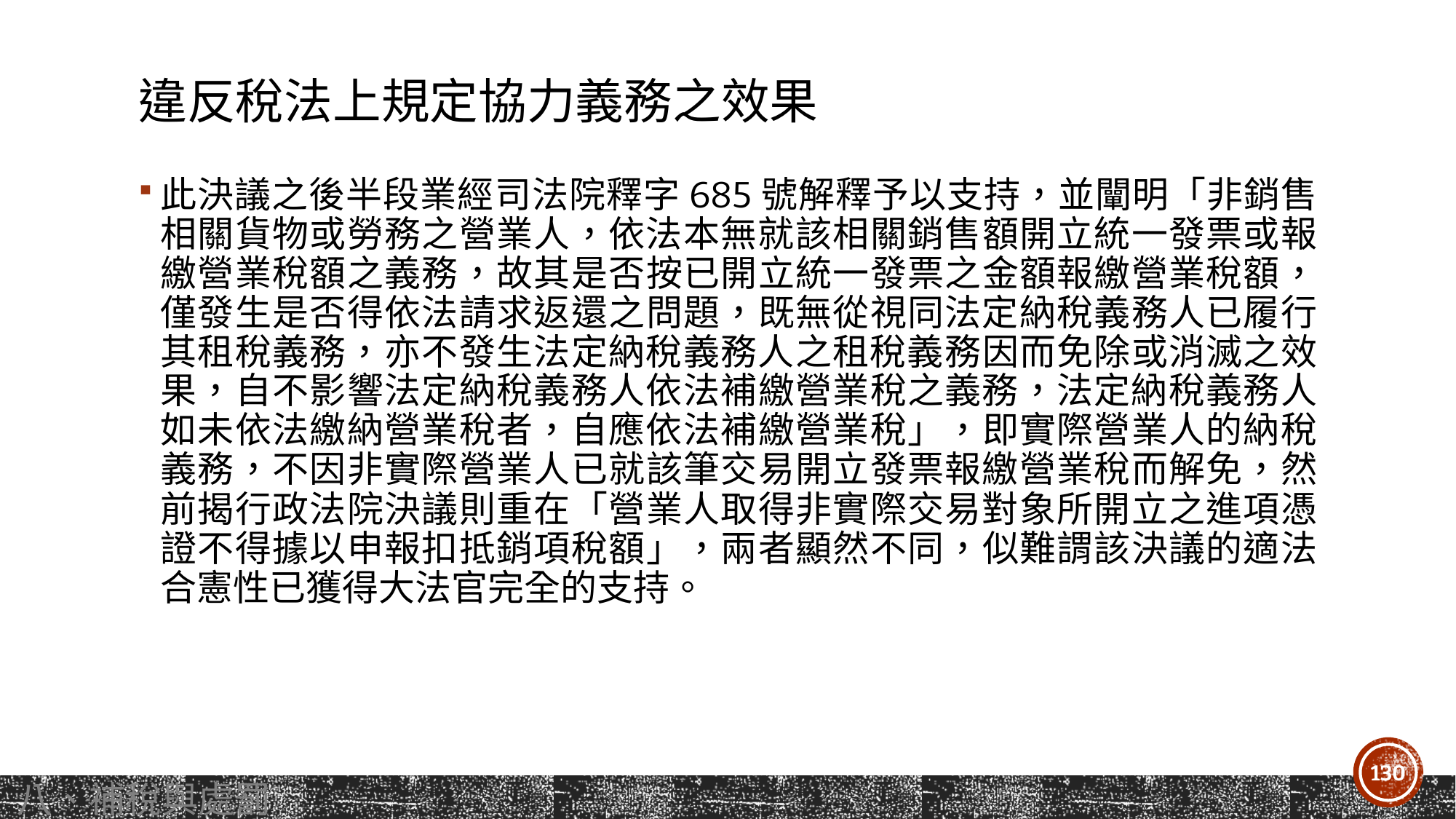

# 違反稅法上規定協力義務之效果
此決議之後半段業經司法院釋字685號解釋予以支持，並闡明「非銷售相關貨物或勞務之營業人，依法本無就該相關銷售額開立統一發票或報繳營業稅額之義務，故其是否按已開立統一發票之金額報繳營業稅額，僅發生是否得依法請求返還之問題，既無從視同法定納稅義務人已履行其租稅義務，亦不發生法定納稅義務人之租稅義務因而免除或消滅之效果，自不影響法定納稅義務人依法補繳營業稅之義務，法定納稅義務人如未依法繳納營業稅者，自應依法補繳營業稅」，即實際營業人的納稅義務，不因非實際營業人已就該筆交易開立發票報繳營業稅而解免，然前揭行政法院決議則重在「營業人取得非實際交易對象所開立之進項憑證不得據以申報扣抵銷項稅額」，兩者顯然不同，似難謂該決議的適法合憲性已獲得大法官完全的支持。

130